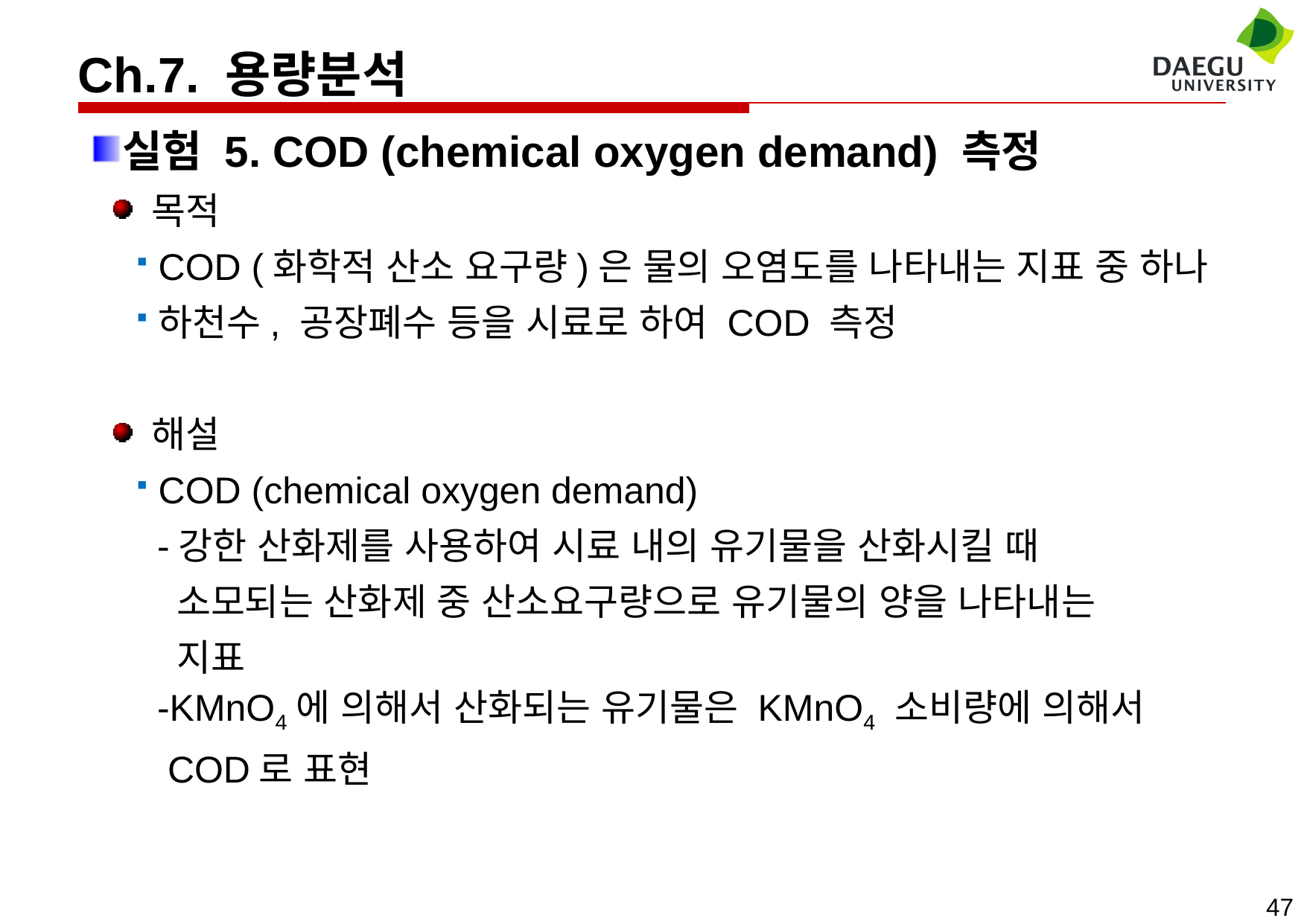

Ch.7. 용량분석
실험 5. COD (chemical oxygen demand) 측정
 목적
COD (화학적 산소 요구량)은 물의 오염도를 나타내는 지표 중 하나
하천수, 공장폐수 등을 시료로 하여 COD 측정

 해설
COD (chemical oxygen demand)
  -강한 산화제를 사용하여 시료 내의 유기물을 산화시킬 때
   소모되는 산화제 중 산소요구량으로 유기물의 양을 나타내는
   지표
  -KMnO4에 의해서 산화되는 유기물은 KMnO4 소비량에 의해서
   COD로 표현
47